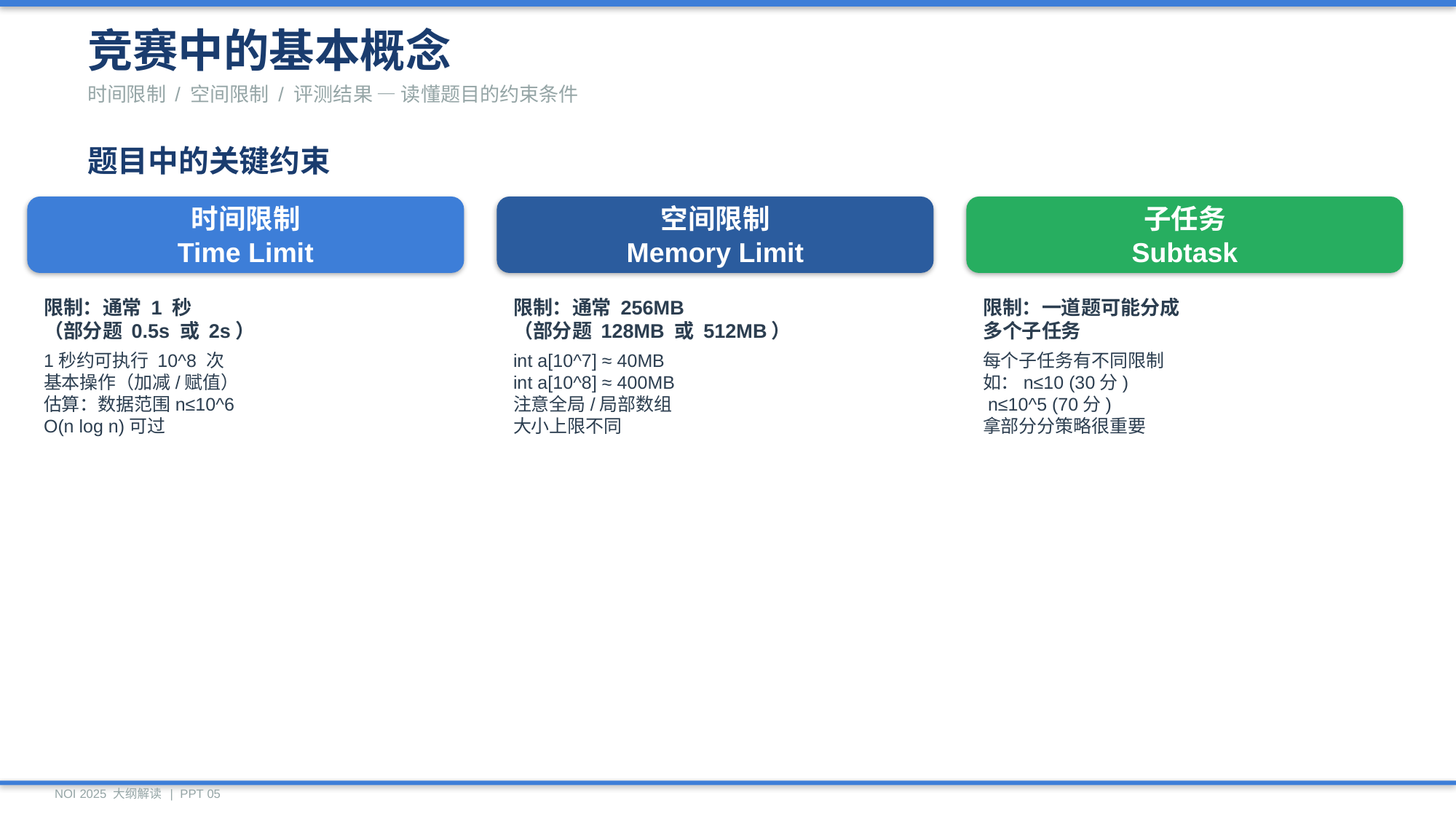

竞赛中的基本概念
时间限制 / 空间限制 / 评测结果 — 读懂题目的约束条件
题目中的关键约束
时间限制
Time Limit
空间限制
Memory Limit
子任务
Subtask
限制：通常 1 秒
（部分题 0.5s 或 2s）
限制：通常 256MB
（部分题 128MB 或 512MB）
限制：一道题可能分成
多个子任务
1秒约可执行 10^8 次
基本操作（加减/赋值）
估算：数据范围n≤10^6
O(n log n)可过
int a[10^7] ≈ 40MB
int a[10^8] ≈ 400MB
注意全局/局部数组
大小上限不同
每个子任务有不同限制
如：n≤10 (30分)
 n≤10^5 (70分)
拿部分分策略很重要

NOI 2025 大纲解读  |  PPT 05